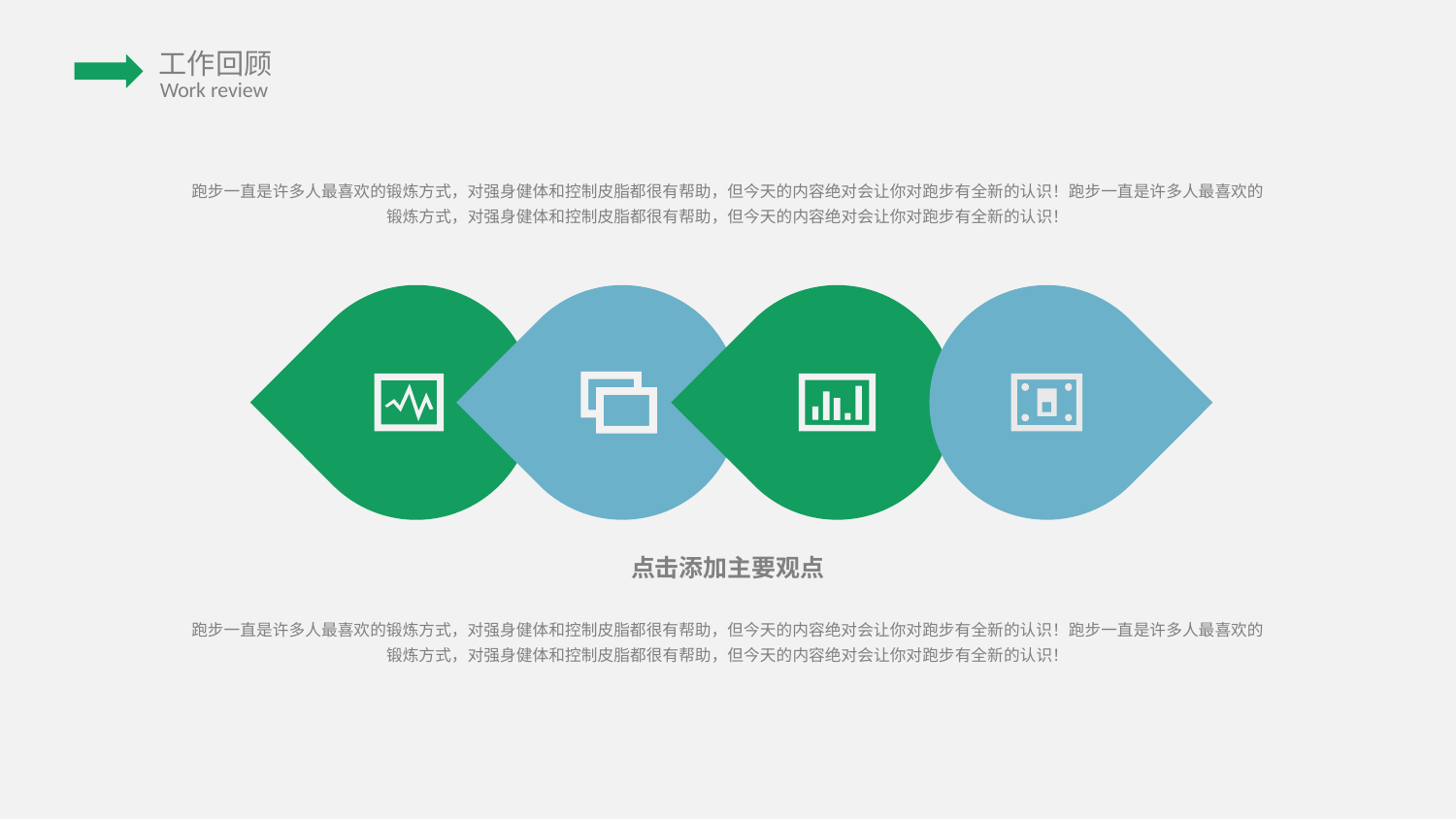

跑步一直是许多人最喜欢的锻炼方式，对强身健体和控制皮脂都很有帮助，但今天的内容绝对会让你对跑步有全新的认识！跑步一直是许多人最喜欢的锻炼方式，对强身健体和控制皮脂都很有帮助，但今天的内容绝对会让你对跑步有全新的认识！

点击添加主要观点
跑步一直是许多人最喜欢的锻炼方式，对强身健体和控制皮脂都很有帮助，但今天的内容绝对会让你对跑步有全新的认识！跑步一直是许多人最喜欢的锻炼方式，对强身健体和控制皮脂都很有帮助，但今天的内容绝对会让你对跑步有全新的认识！